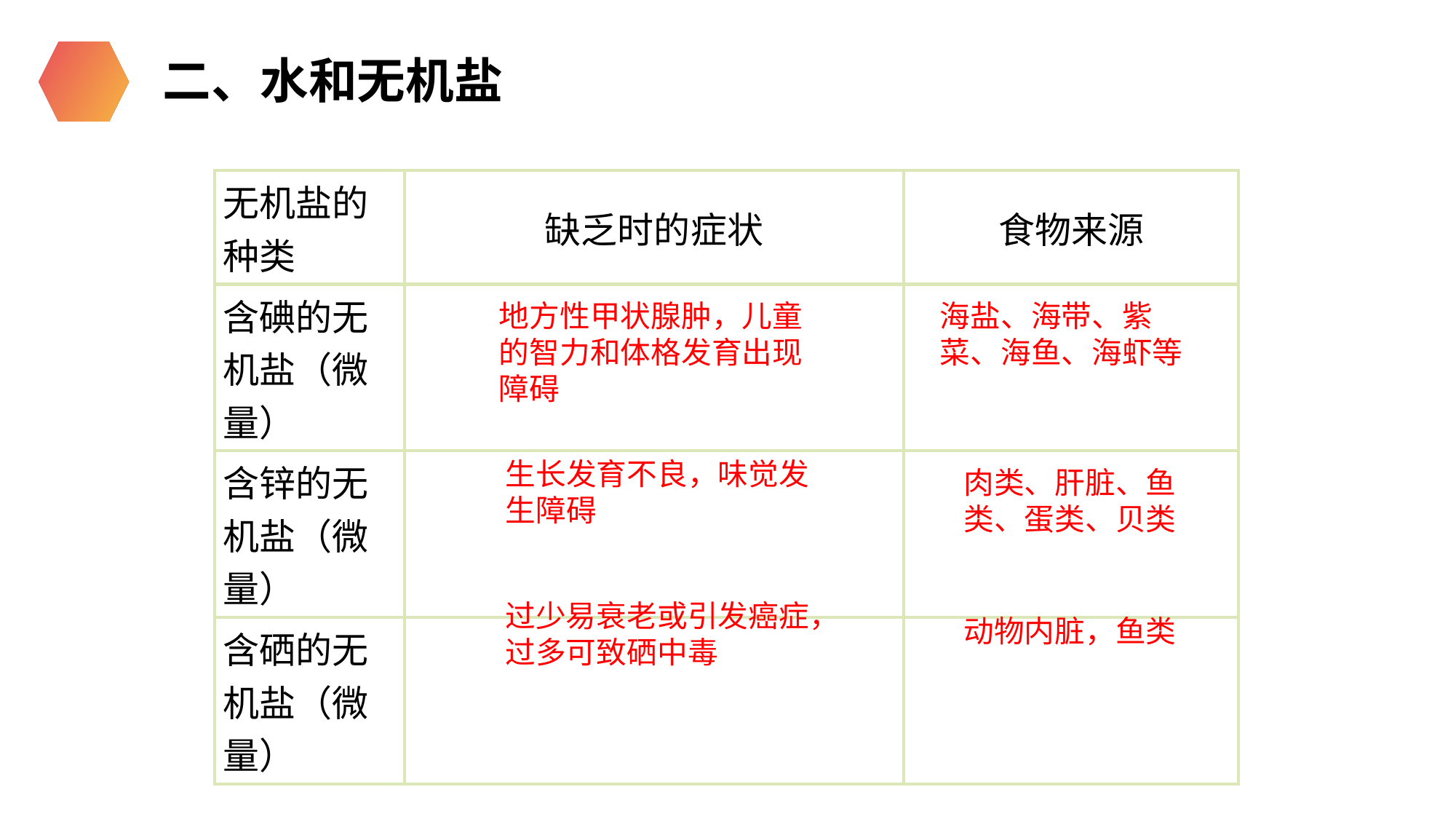

二、水和无机盐
| 无机盐的种类 | 缺乏时的症状 | 食物来源 |
| --- | --- | --- |
| 含碘的无机盐（微量） |  |  |
| 含锌的无机盐（微量） |  |  |
| 含硒的无机盐（微量） |  |  |

地方性甲状腺肿，儿童的智力和体格发育出现障碍
海盐、海带、紫菜、海鱼、海虾等

生长发育不良，味觉发生障碍
肉类、肝脏、鱼类、蛋类、贝类
过少易衰老或引发癌症，过多可致硒中毒
动物内脏，鱼类